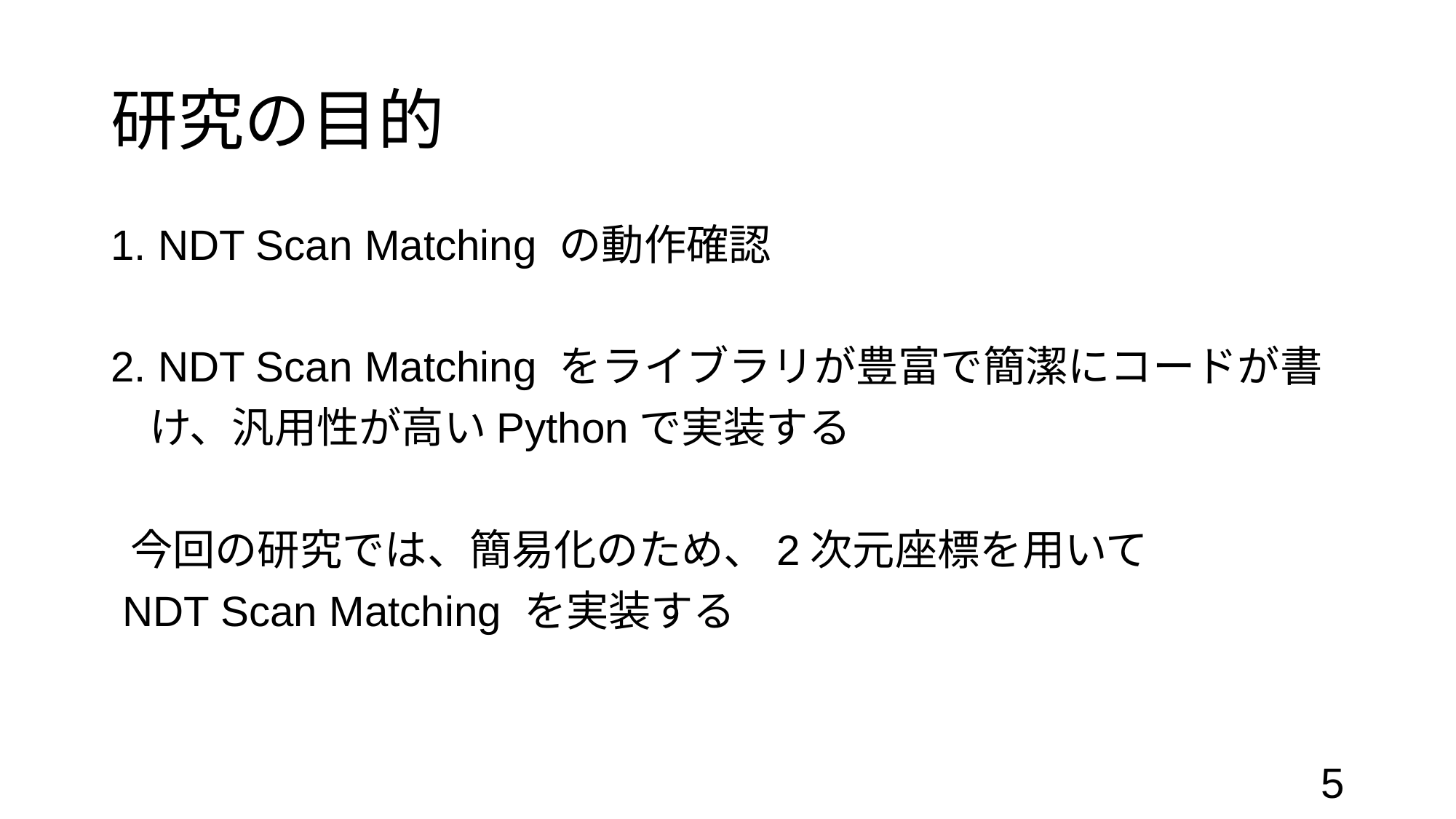

# 研究の目的
1. NDT Scan Matching の動作確認

2. NDT Scan Matching をライブラリが豊富で簡潔にコードが書
   け、汎用性が高いPythonで実装する

 今回の研究では、簡易化のため、2次元座標を用いて
 NDT Scan Matching を実装する
5